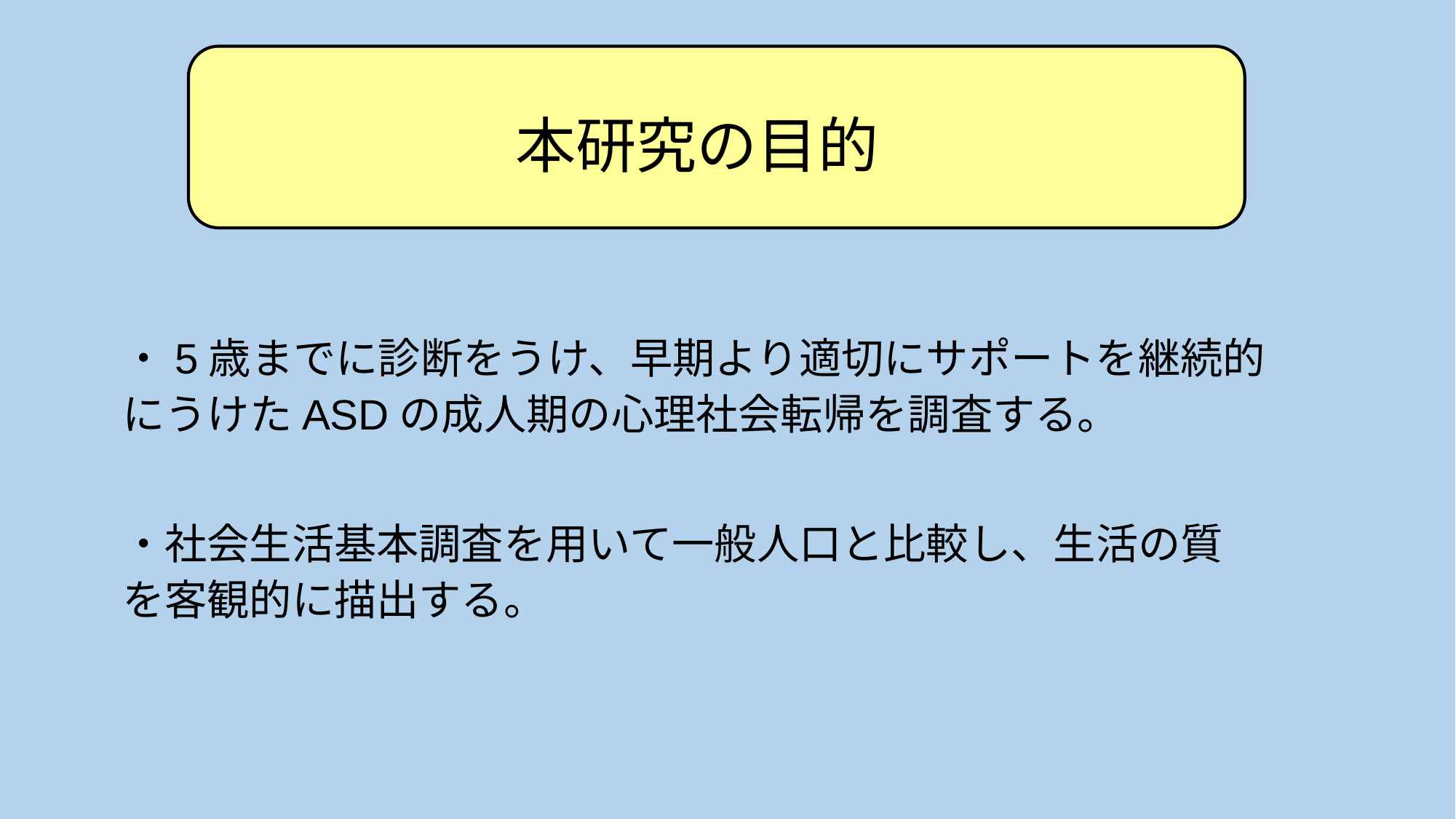

本研究の目的
・5歳までに診断をうけ、早期より適切にサポートを継続的にうけたASDの成人期の心理社会転帰を調査する。
・社会生活基本調査を用いて一般人口と比較し、生活の質を客観的に描出する。